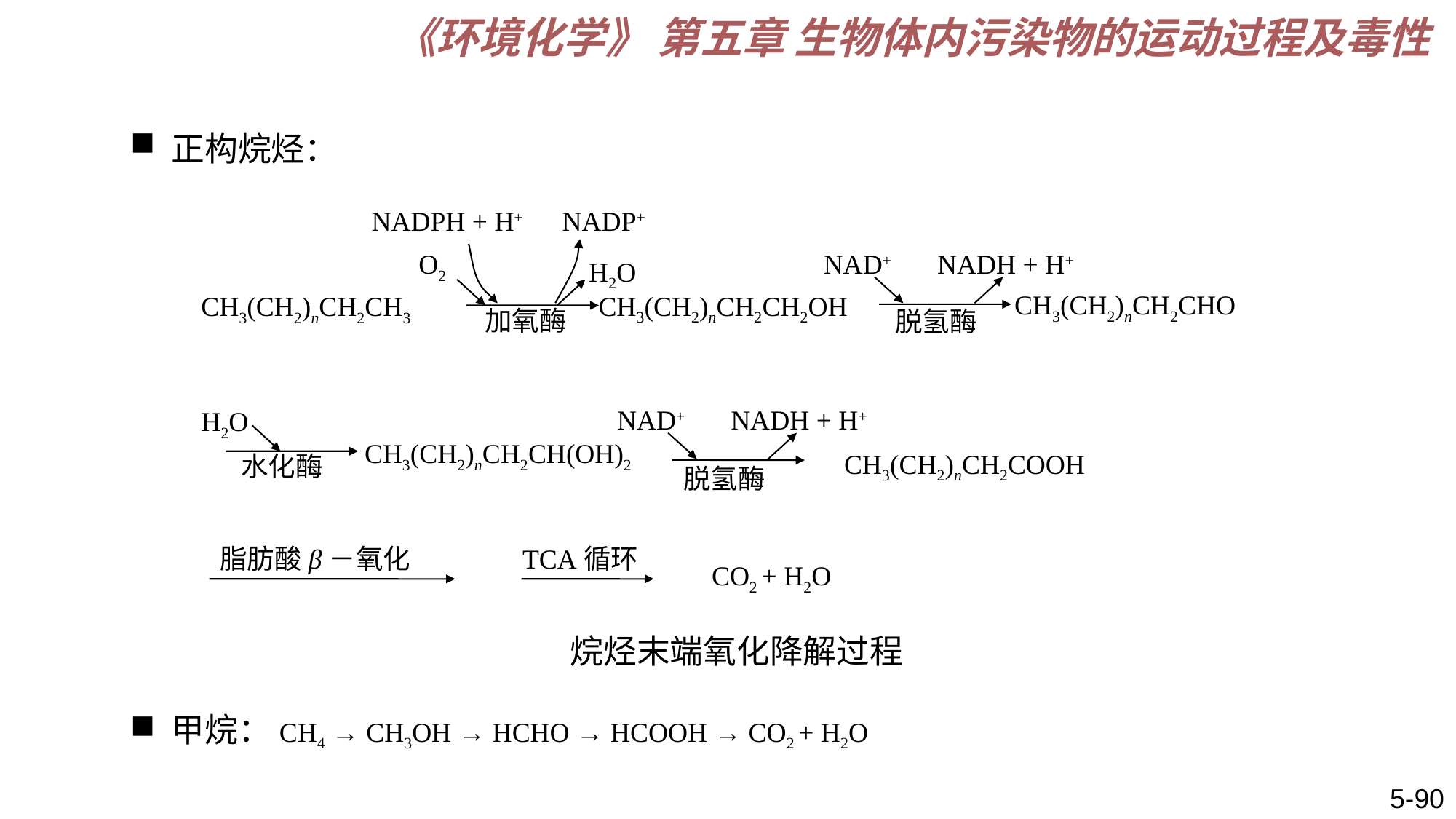

《环境化学》 第五章 生物体内污染物的运动过程及毒性
正构烷烃：
NADPH + H+
NADP+

O2
NAD+
NADH + H+

H2O

CH3(CH2)nCH2CHO
CH3(CH2)nCH2CH2OH
CH3(CH2)nCH2CH3
加氧酶
脱氢酶

NAD+
NADH + H+
H2O

CH3(CH2)nCH2CH(OH)2

CH3(CH2)nCH2COOH
水化酶

脱氢酶

脂肪酸β－氧化
TCA循环
CO2 + H2O

烷烃末端氧化降解过程
甲烷：CH4 → CH3OH → HCHO → HCOOH → CO2 + H2O
5-90